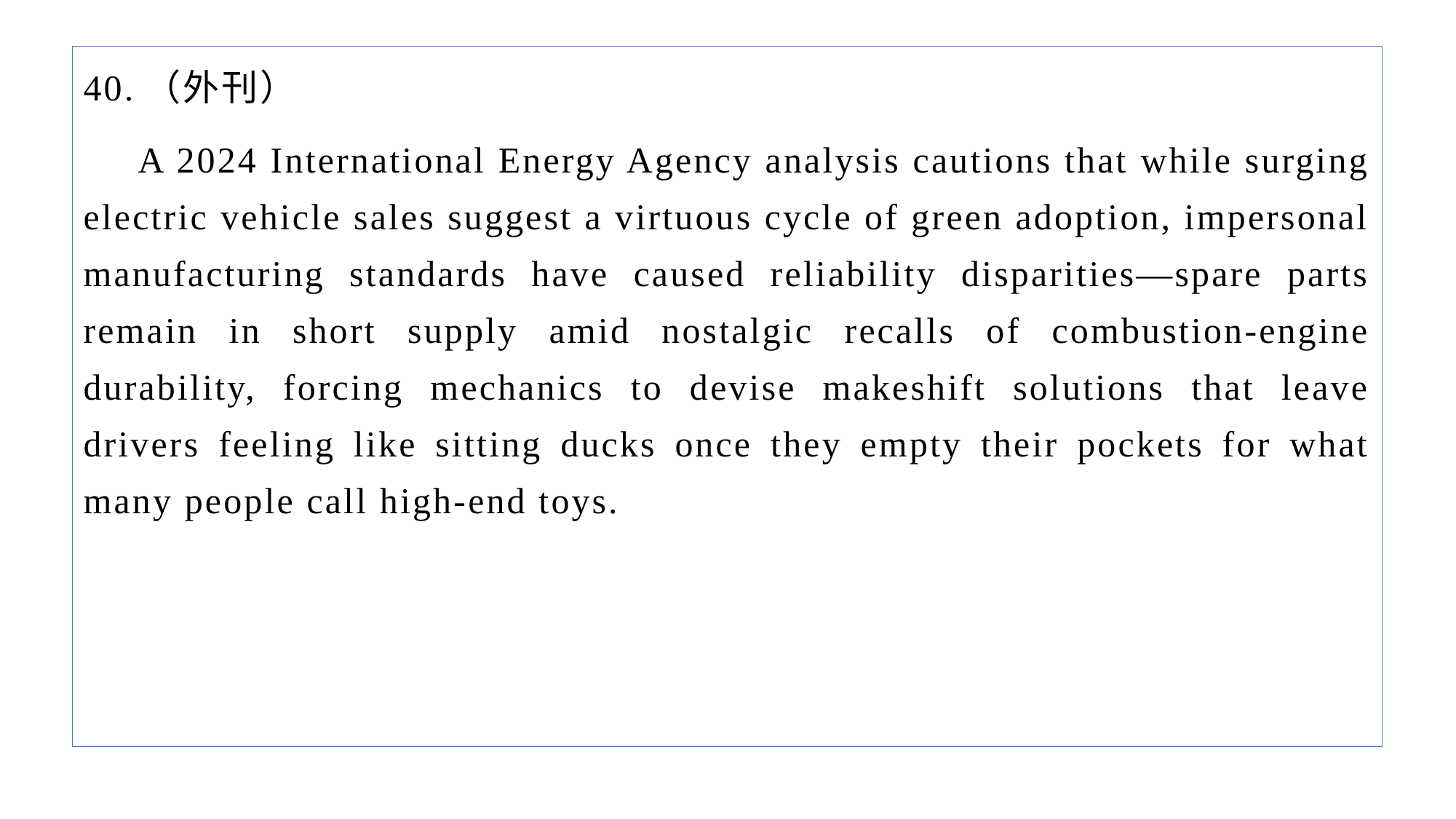

40.（外刊）
A 2024 International Energy Agency analysis cautions that while surging electric vehicle sales suggest a virtuous cycle of green adoption, impersonal manufacturing standards have caused reliability disparities—spare parts remain in short supply amid nostalgic recalls of combustion-engine durability, forcing mechanics to devise makeshift solutions that leave drivers feeling like sitting ducks once they empty their pockets for what many people call high-end toys.